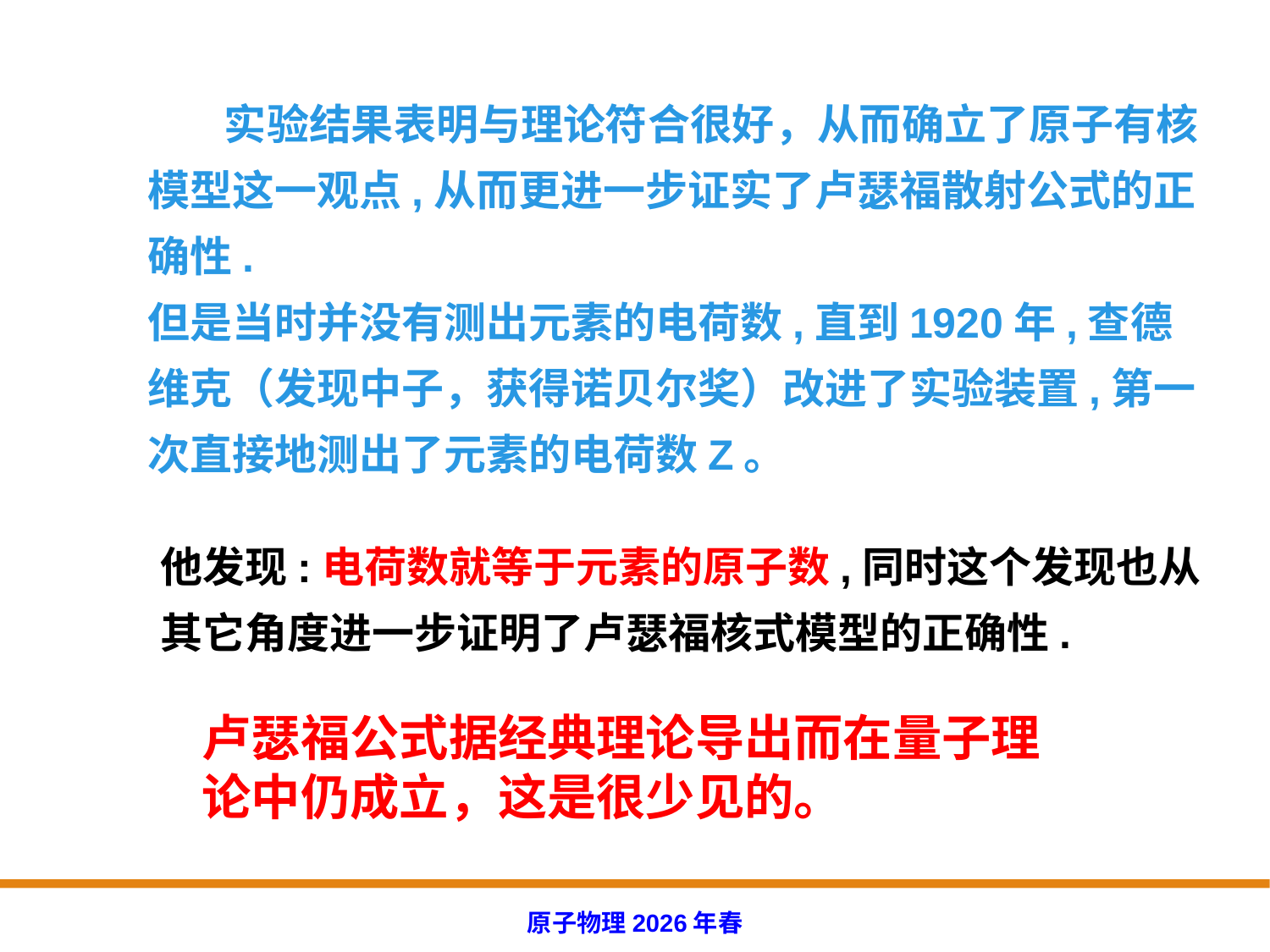

实验结果表明与理论符合很好，从而确立了原子有核模型这一观点,从而更进一步证实了卢瑟福散射公式的正确性.
但是当时并没有测出元素的电荷数,直到1920年,查德维克（发现中子，获得诺贝尔奖）改进了实验装置,第一次直接地测出了元素的电荷数Z。
他发现:电荷数就等于元素的原子数,同时这个发现也从其它角度进一步证明了卢瑟福核式模型的正确性.
卢瑟福公式据经典理论导出而在量子理论中仍成立，这是很少见的。
原子物理2026年春
75